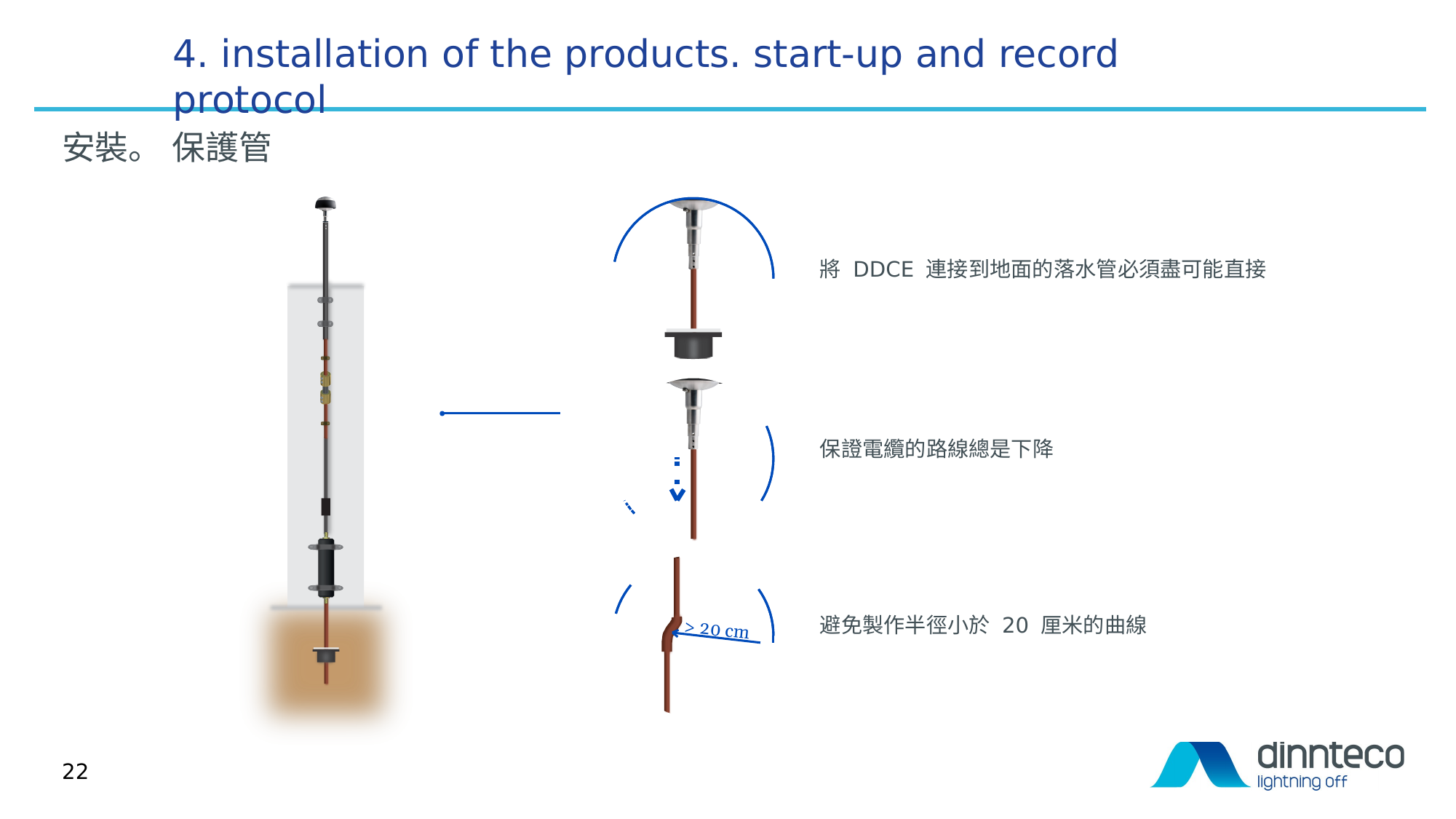

# 4. installation of the products. start-up and record protocol
安裝。 保護管

將 DDCE 連接到地面的落水管必須盡可能直接

保證電纜的路線總是下降
避免製作半徑小於 20 厘米的曲線
> 20 cm

22